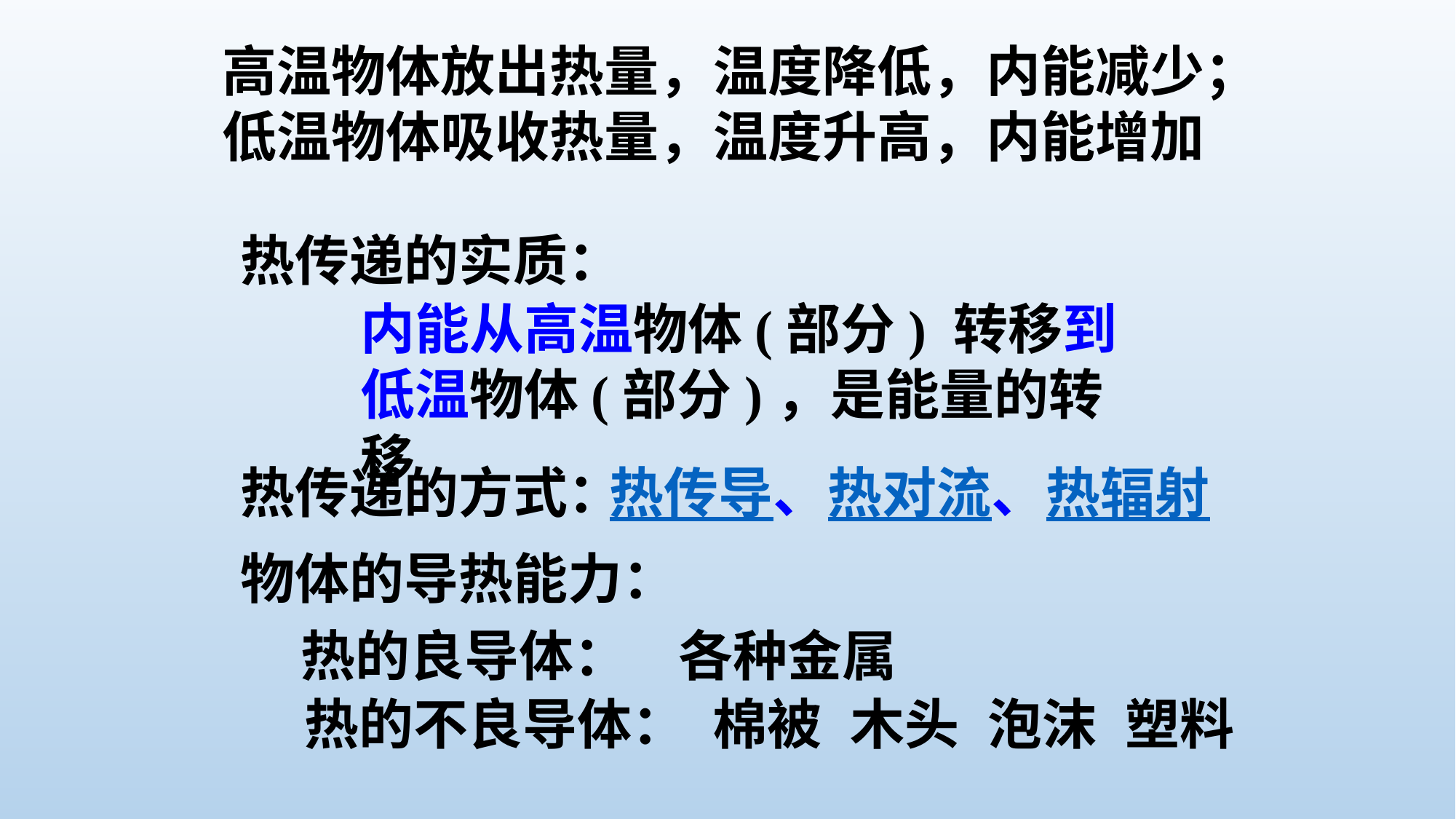

高温物体放出热量，温度降低，内能减少；低温物体吸收热量，温度升高，内能增加
热传递的实质：
内能从高温物体(部分) 转移到低温物体(部分)，是能量的转移
热传递的方式：
热传导、热对流、热辐射
物体的导热能力：
热的良导体：
各种金属
热的不良导体：
棉被
木头
泡沫
塑料